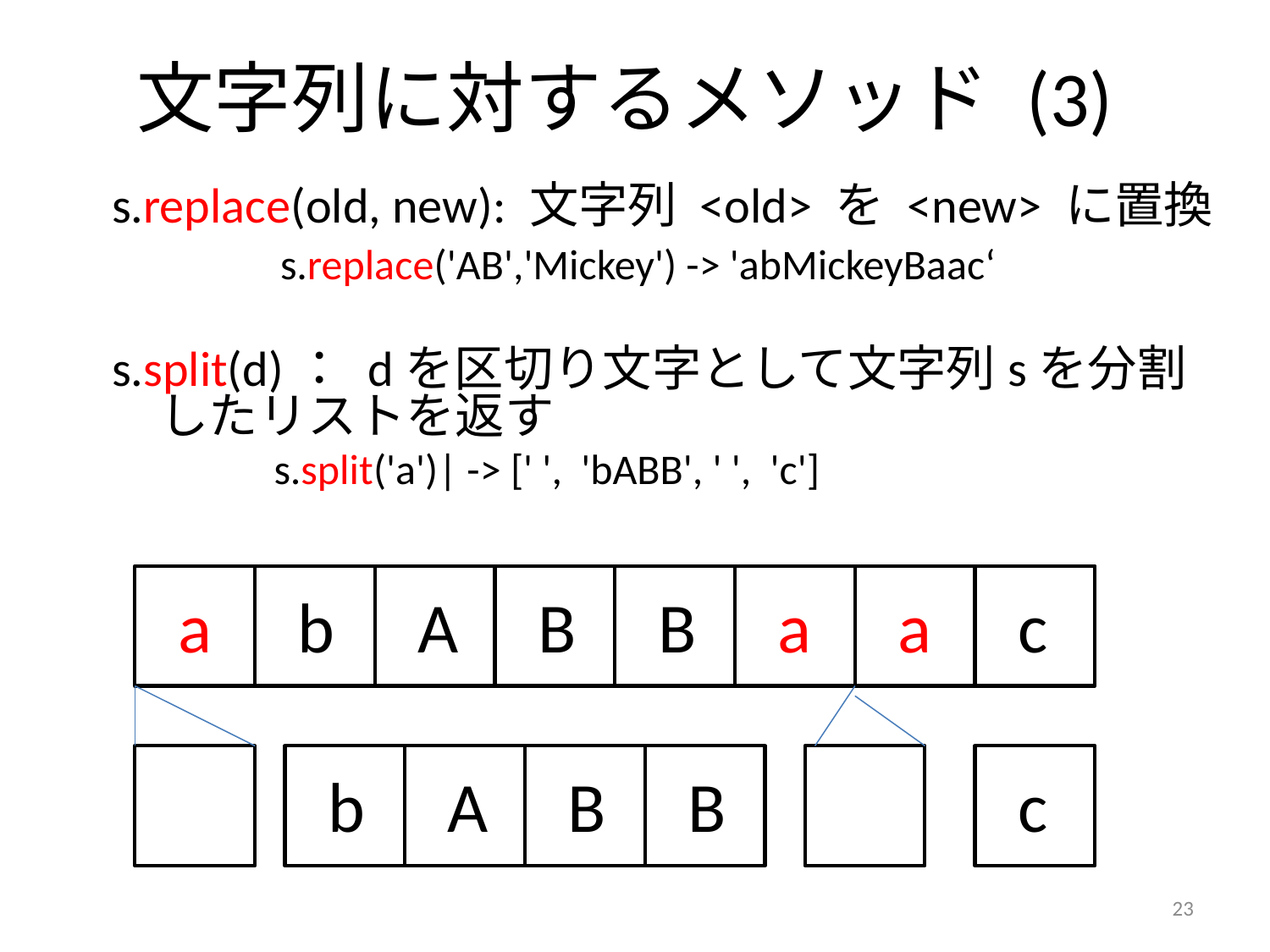

# 文字列に対するメソッド (3)
s.replace(old, new): 文字列 <old> を <new> に置換
               s.replace('AB','Mickey') -> 'abMickeyBaac‘

s.split(d)： dを区切り文字として文字列sを分割したリストを返す
                 s.split('a')| -> [' ',  'bABB', ' ',  'c']

a
b
A
B
B
a
a
c

b
A
B
B
c
23